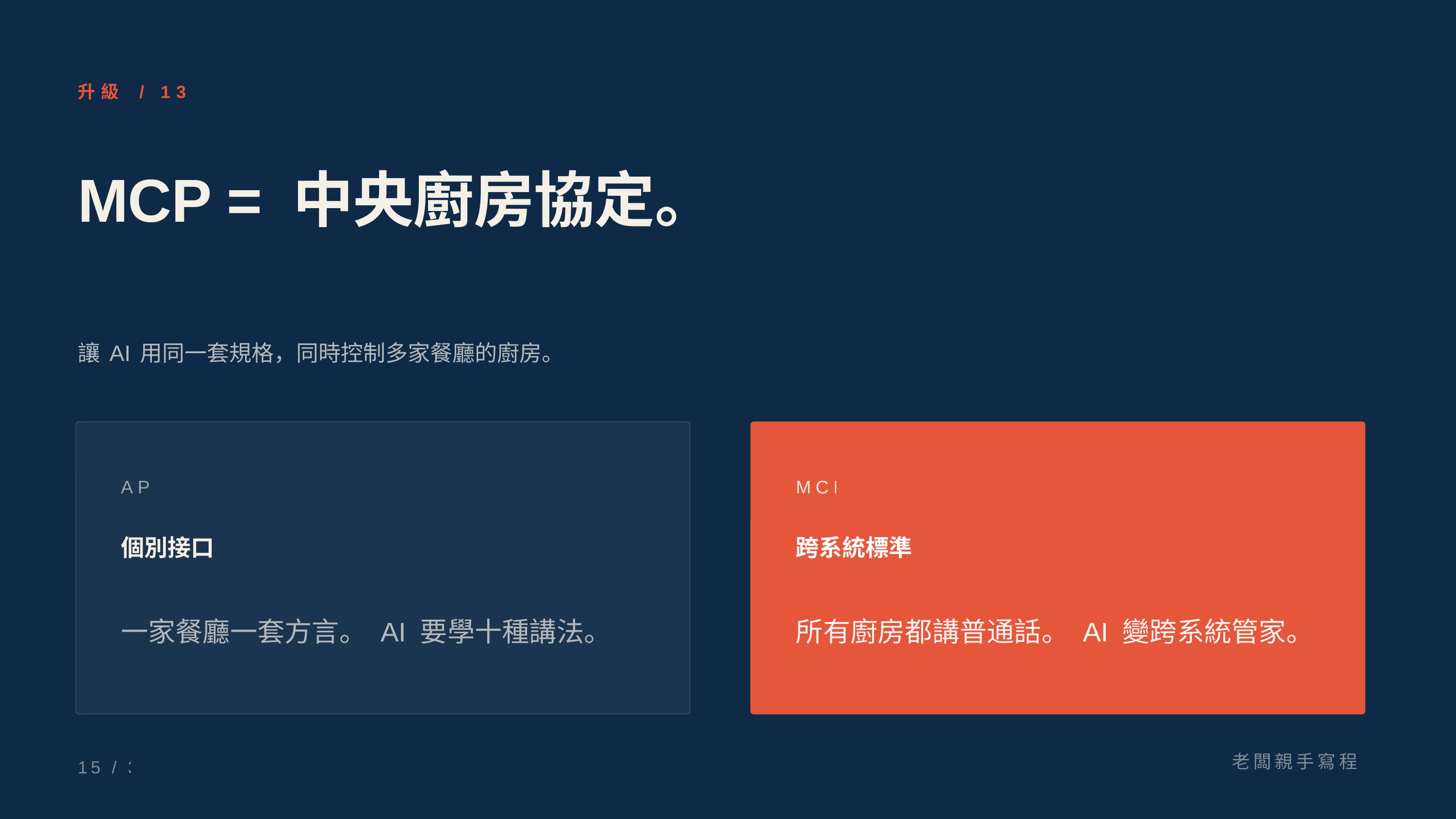

升級 / 13
MCP = 中央廚房協定。
讓 AI 用同一套規格，同時控制多家餐廳的廚房。

API
MCP
個別接口
跨系統標準
一家餐廳一套方言。 AI 要學十種講法。
所有廚房都講普通話。 AI 變跨系統管家。
老闆親手寫程式
15 / 35